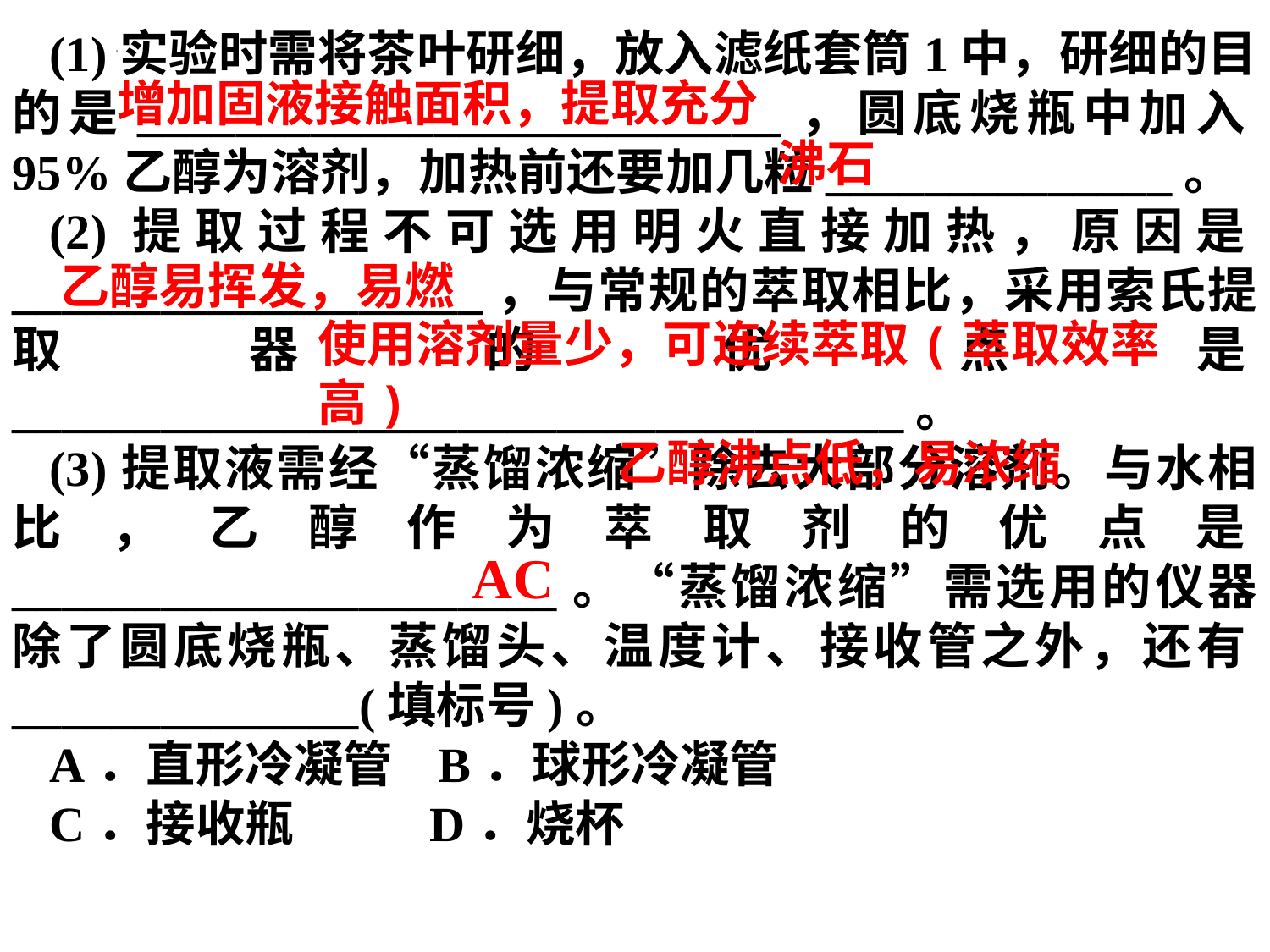

(1)实验时需将茶叶研细，放入滤纸套筒1中，研细的目的是__________________________，圆底烧瓶中加入95%乙醇为溶剂，加热前还要加几粒______________。
(2)提取过程不可选用明火直接加热，原因是___________________，与常规的萃取相比，采用索氏提取器的优点是____________________________________。
(3)提取液需经“蒸馏浓缩”除去大部分溶剂。与水相比，乙醇作为萃取剂的优点是______________________。“蒸馏浓缩”需选用的仪器除了圆底烧瓶、蒸馏头、温度计、接收管之外，还有______________(填标号)。
A．直形冷凝管   B．球形冷凝管
C．接收瓶           D．烧杯
增加固液接触面积，提取充分
沸石
乙醇易挥发，易燃
使用溶剂量少，可连续萃取(萃取效率高)
乙醇沸点低，易浓缩
AC